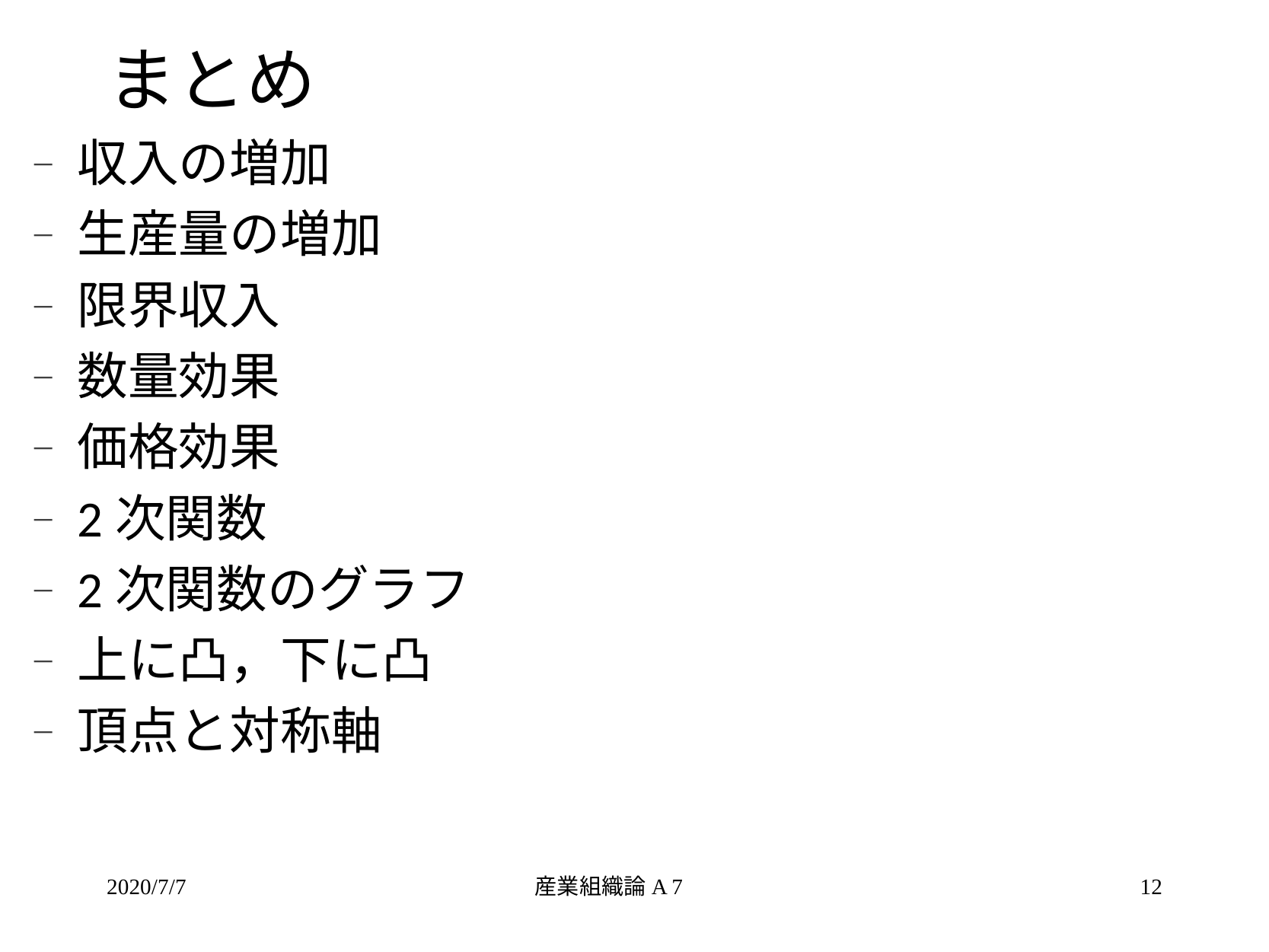

# まとめ
収入の増加
生産量の増加
限界収入
数量効果
価格効果
2次関数
2次関数のグラフ
上に凸，下に凸
頂点と対称軸
2020/7/7
産業組織論A 7
12